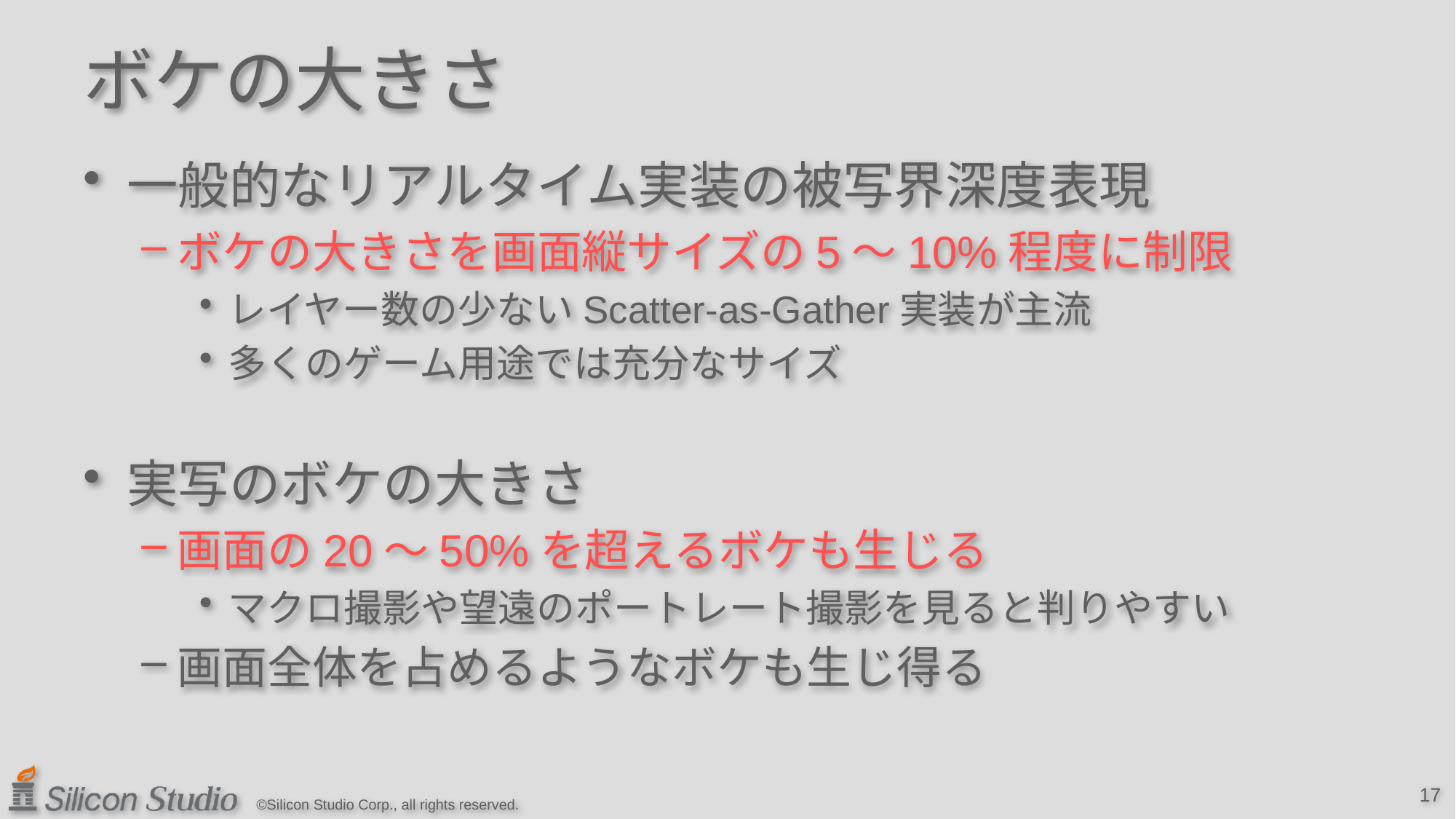

# ボケの大きさ
一般的なリアルタイム実装の被写界深度表現
ボケの大きさを画面縦サイズの5～10%程度に制限
レイヤー数の少ないScatter-as-Gather実装が主流
多くのゲーム用途では充分なサイズ

実写のボケの大きさ
画面の20～50%を超えるボケも生じる
マクロ撮影や望遠のポートレート撮影を見ると判りやすい
画面全体を占めるようなボケも生じ得る